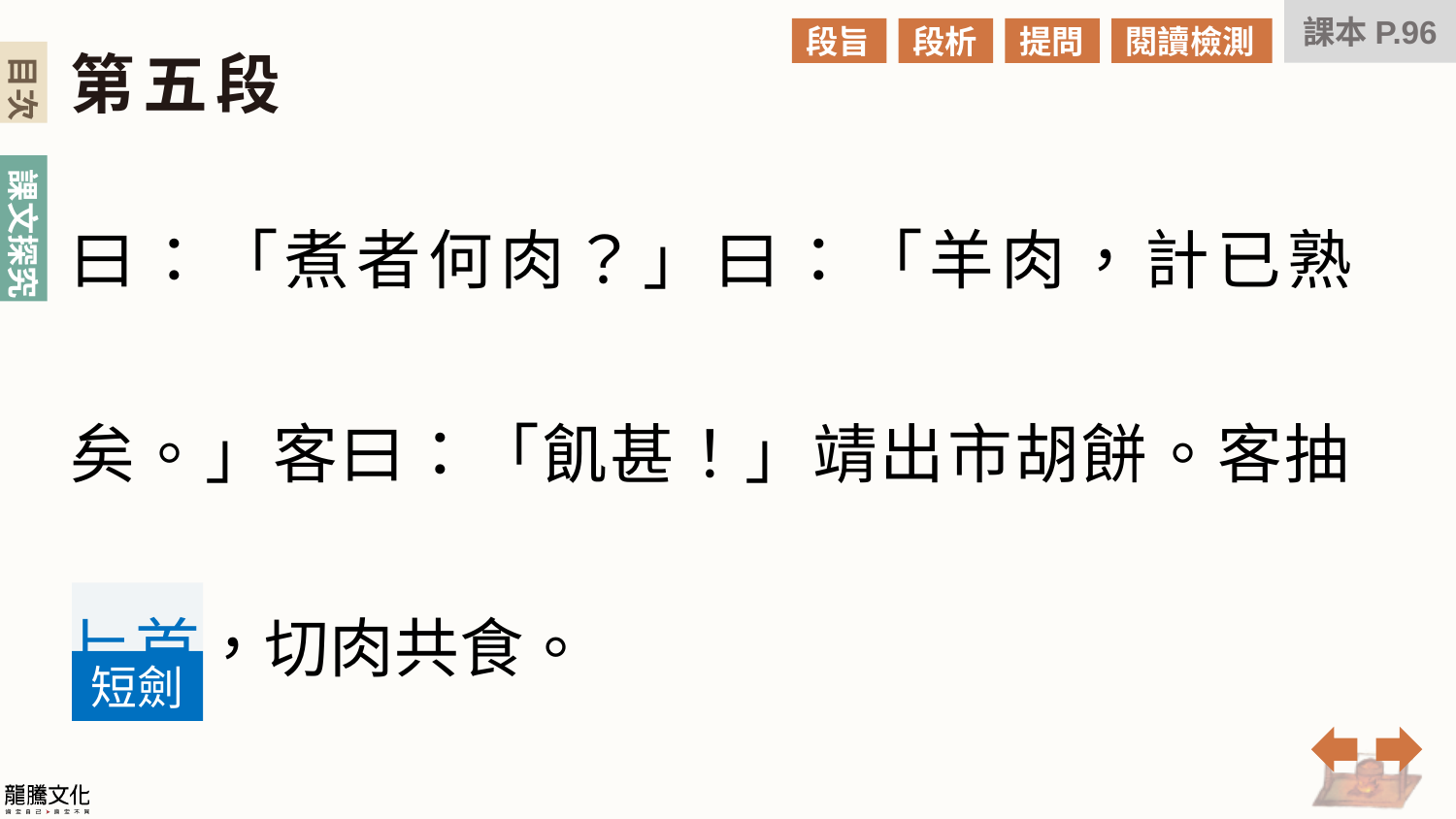

課本P.96
段旨
段析
提問
閱讀檢測
第五段
曰：「煮者何肉？」曰：「羊肉，計已熟矣。」客曰：「飢甚！」靖出市胡餅。客抽
匕首，切肉共食。

短劍